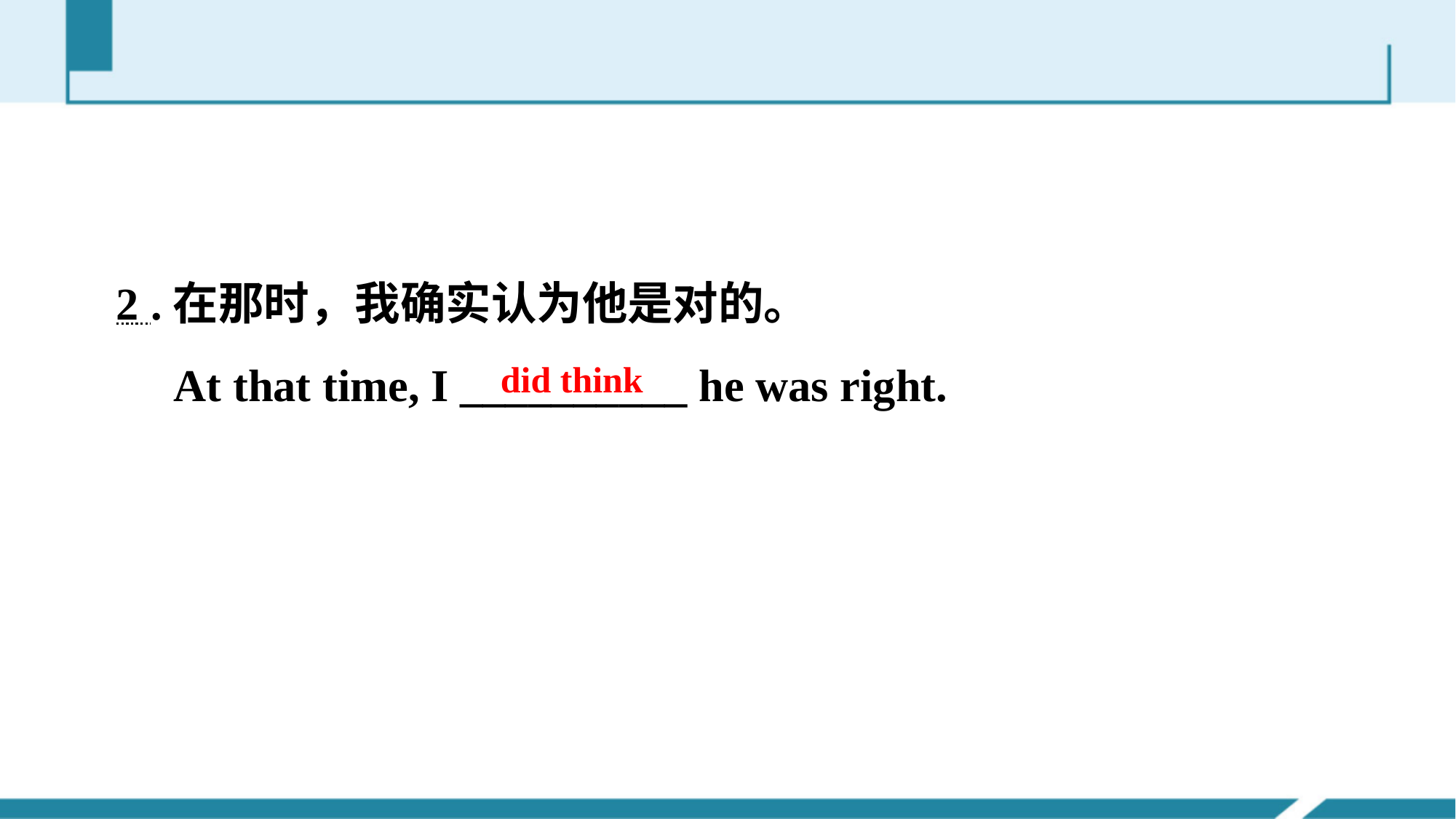

2 .在那时，我确实认为他是对的。
     At that time, I __________ he was right.
did think